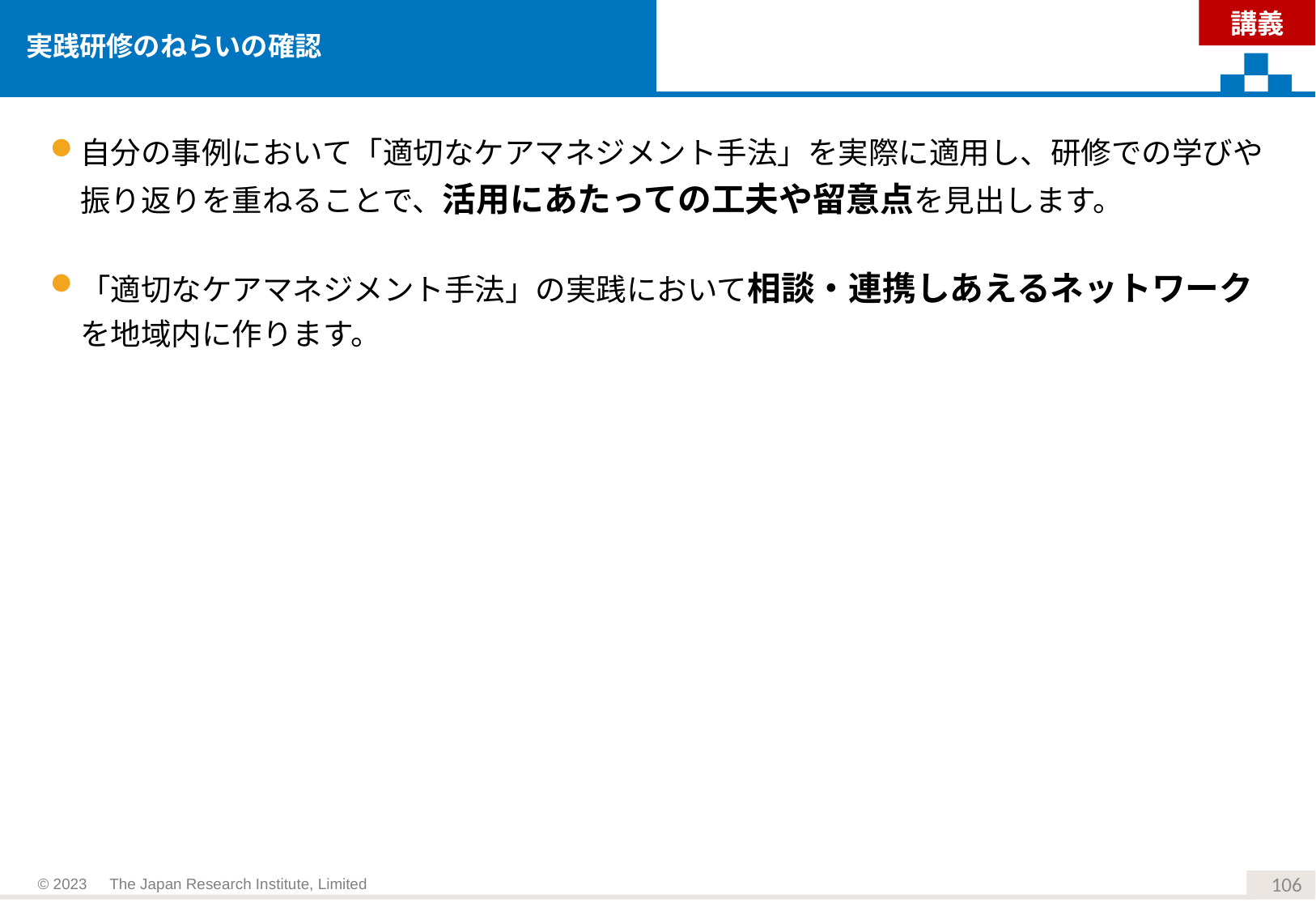

# 実践研修のねらいの確認
講義
自分の事例において「適切なケアマネジメント手法」を実際に適用し、研修での学びや振り返りを重ねることで、活用にあたっての工夫や留意点を見出します。
「適切なケアマネジメント手法」の実践において相談・連携しあえるネットワークを地域内に作ります。
106